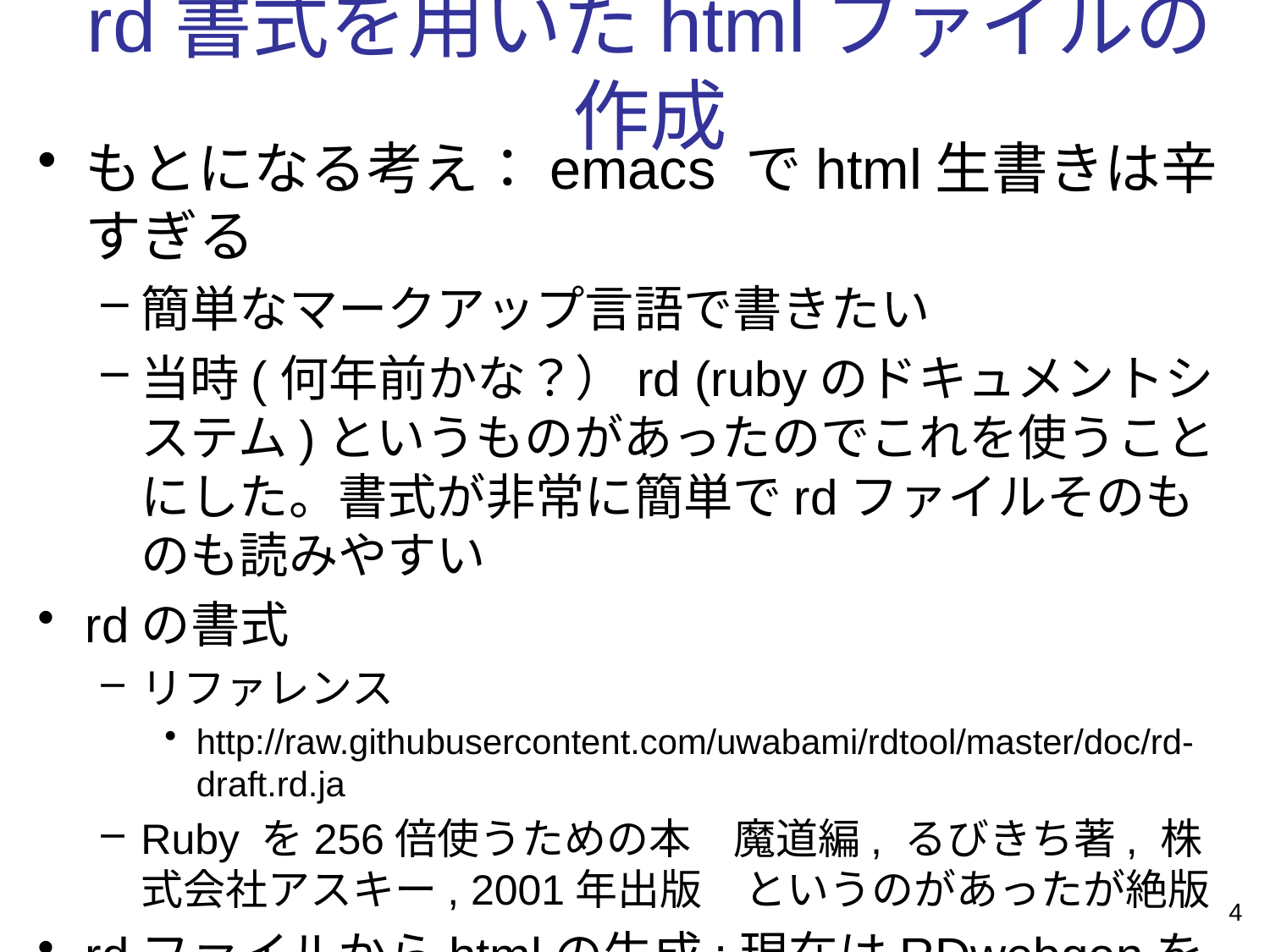

# rd書式を用いたhtmlファイルの作成
もとになる考え：emacs でhtml生書きは辛すぎる
簡単なマークアップ言語で書きたい
当時(何年前かな？）rd (rubyのドキュメントシステム)というものがあったのでこれを使うことにした。書式が非常に簡単でrdファイルそのものも読みやすい
rdの書式
リファレンス
http://raw.githubusercontent.com/uwabami/rdtool/master/doc/rd-draft.rd.ja
Ruby を256倍使うための本　魔道編, るびきち著, 株式会社アスキー, 2001年出版　というのがあったが絶版
rdファイルからhtmlの生成:現在はRDwebgenを使用
https://www.gfd-dennou.org/library/cc-env/RDWebgen/
4